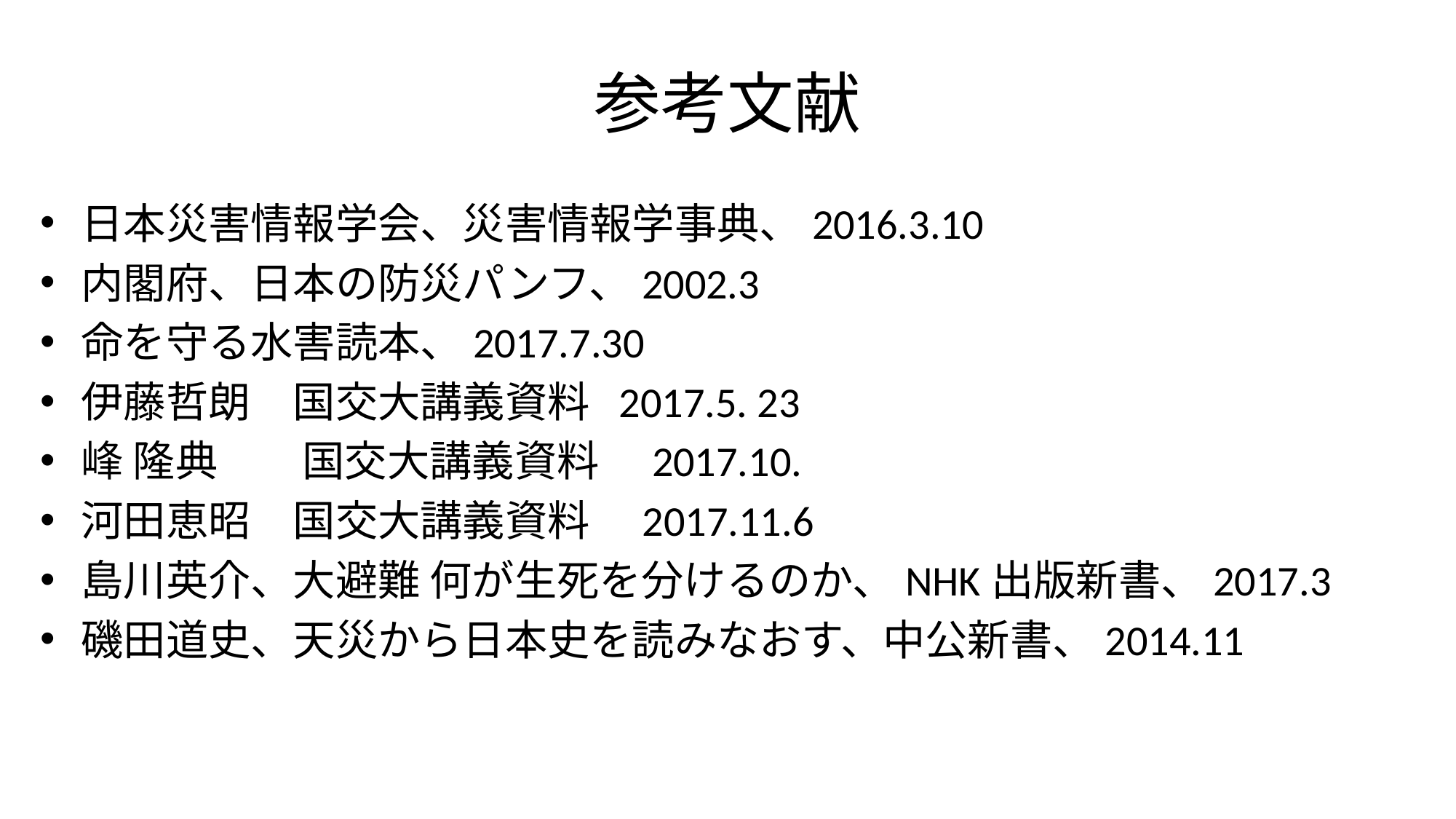

# 参考文献
日本災害情報学会、災害情報学事典、2016.3.10
内閣府、日本の防災パンフ、2002.3
命を守る水害読本、2017.7.30
伊藤哲朗　国交大講義資料  2017.5. 23
峰 隆典　　国交大講義資料　2017.10.
河田恵昭　国交大講義資料　2017.11.6
島川英介、大避難 何が生死を分けるのか、NHK出版新書、2017.3
磯田道史、天災から日本史を読みなおす、中公新書、2014.11